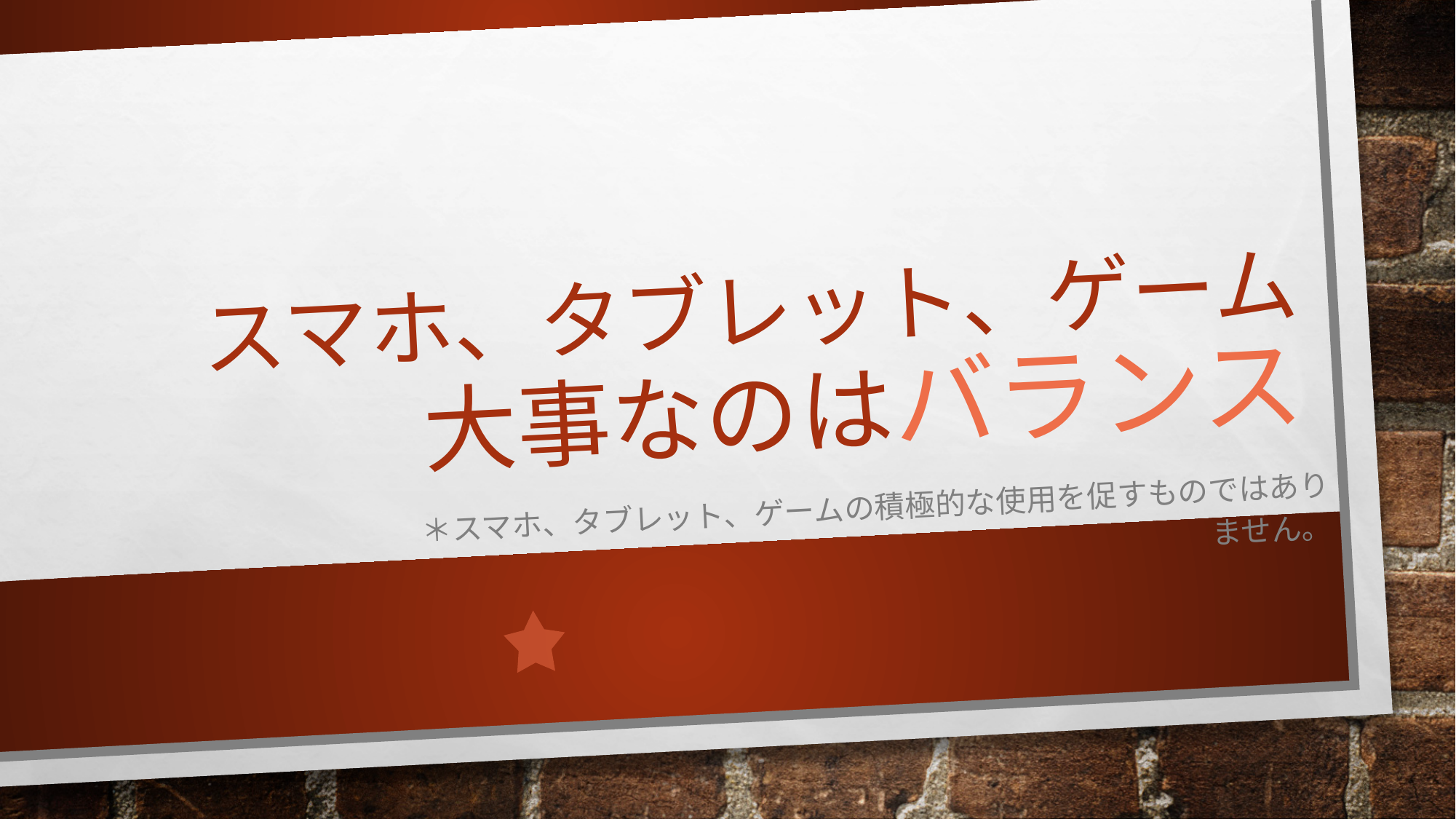

# スマホ、タブレット、ゲーム 大事なのはバランス
＊スマホ、タブレット、ゲームの積極的な使用を促すものではありません。